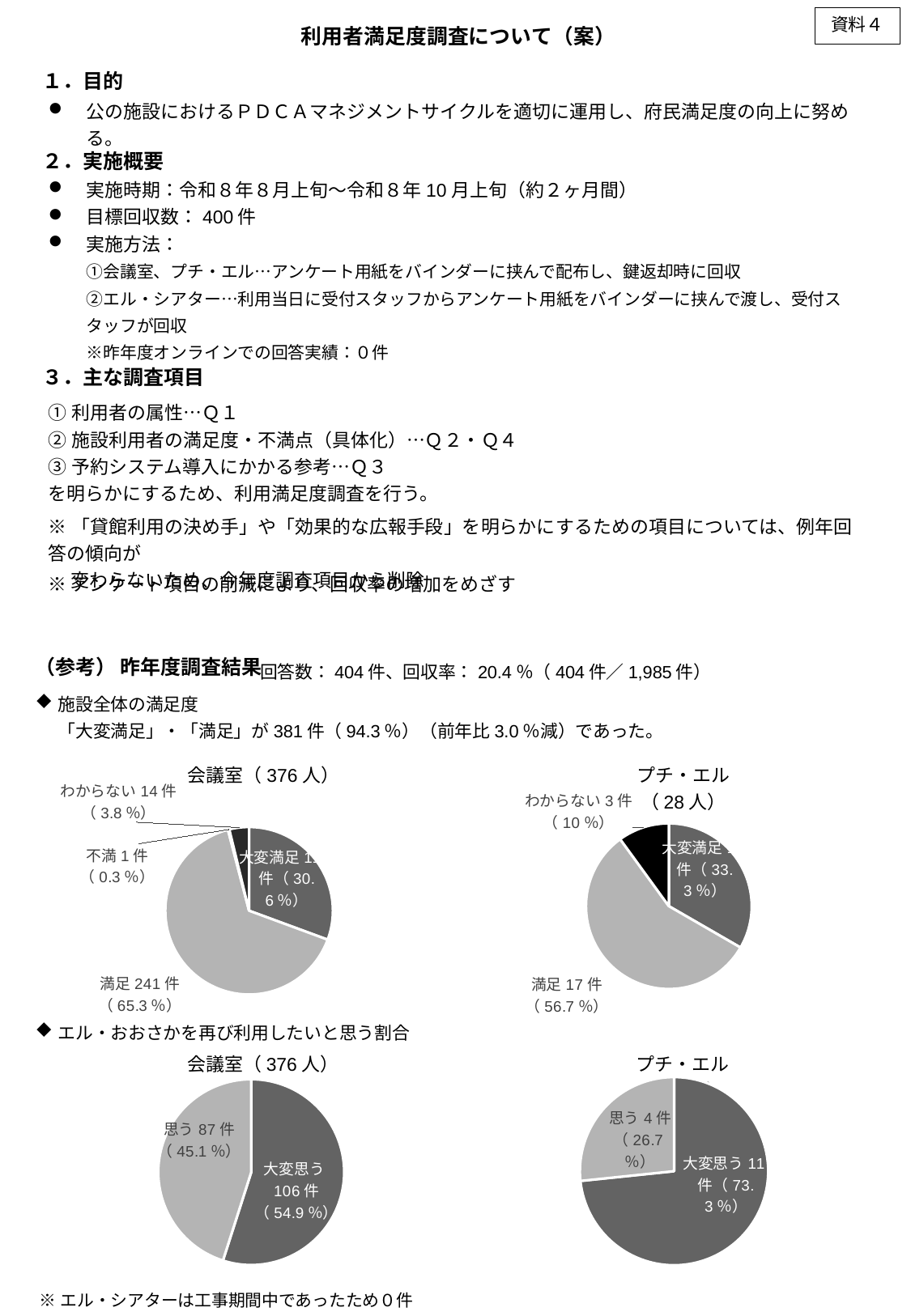

資料４
利用者満足度調査について（案）
１．目的
公の施設におけるＰＤＣＡマネジメントサイクルを適切に運用し、府民満足度の向上に努める。

２．実施概要
実施時期：令和８年８月上旬～令和８年10月上旬（約２ヶ月間）
目標回収数：400件
実施方法：
①会議室、プチ・エル…アンケート用紙をバインダーに挟んで配布し、鍵返却時に回収
②エル・シアター…利用当日に受付スタッフからアンケート用紙をバインダーに挟んで渡し、受付スタッフが回収
※昨年度オンラインでの回答実績：０件

３．主な調査項目
①利用者の属性…Ｑ１
②施設利用者の満足度・不満点（具体化）…Ｑ２・Ｑ４
③予約システム導入にかかる参考…Ｑ３
を明らかにするため、利用満足度調査を行う。
※「貸館利用の決め手」や「効果的な広報手段」を明らかにするための項目については、例年回答の傾向が
　 変わらないため、今年度調査項目から削除
※アンケート項目の削減により、回収率の増加をめざす
（参考） 昨年度調査結果
回答数：404件、回収率：20.4％（404件／1,985件）
施設全体の満足度
「大変満足」・「満足」が381件（94.3％）（前年比3.0％減）であった。
会議室（376人）
プチ・エル（28人）

### Chart

| Category | 売上高 |
|---|---|
| 大変満足 | 10.0 |
| 満足 | 17.0 |

### Chart

| Category | 売上高 |
|---|---|
| 大変満足 | 113.0 |
| 満足 | 241.0 |
| 不満 | 1.0 |
| わからない・未利用 | 14.0 |
エル・おおさかを再び利用したいと思う割合
会議室（376人）
プチ・エル（28人）

### Chart

| Category | 売上高 |
|---|---|
| 大変思う | 11.0 |
| 思う | 4.0 |

### Chart

| Category | 売上高 |
|---|---|
| 大変思う | 106.0 |
| 思う | 87.0 |
※エル・シアターは工事期間中であったため０件